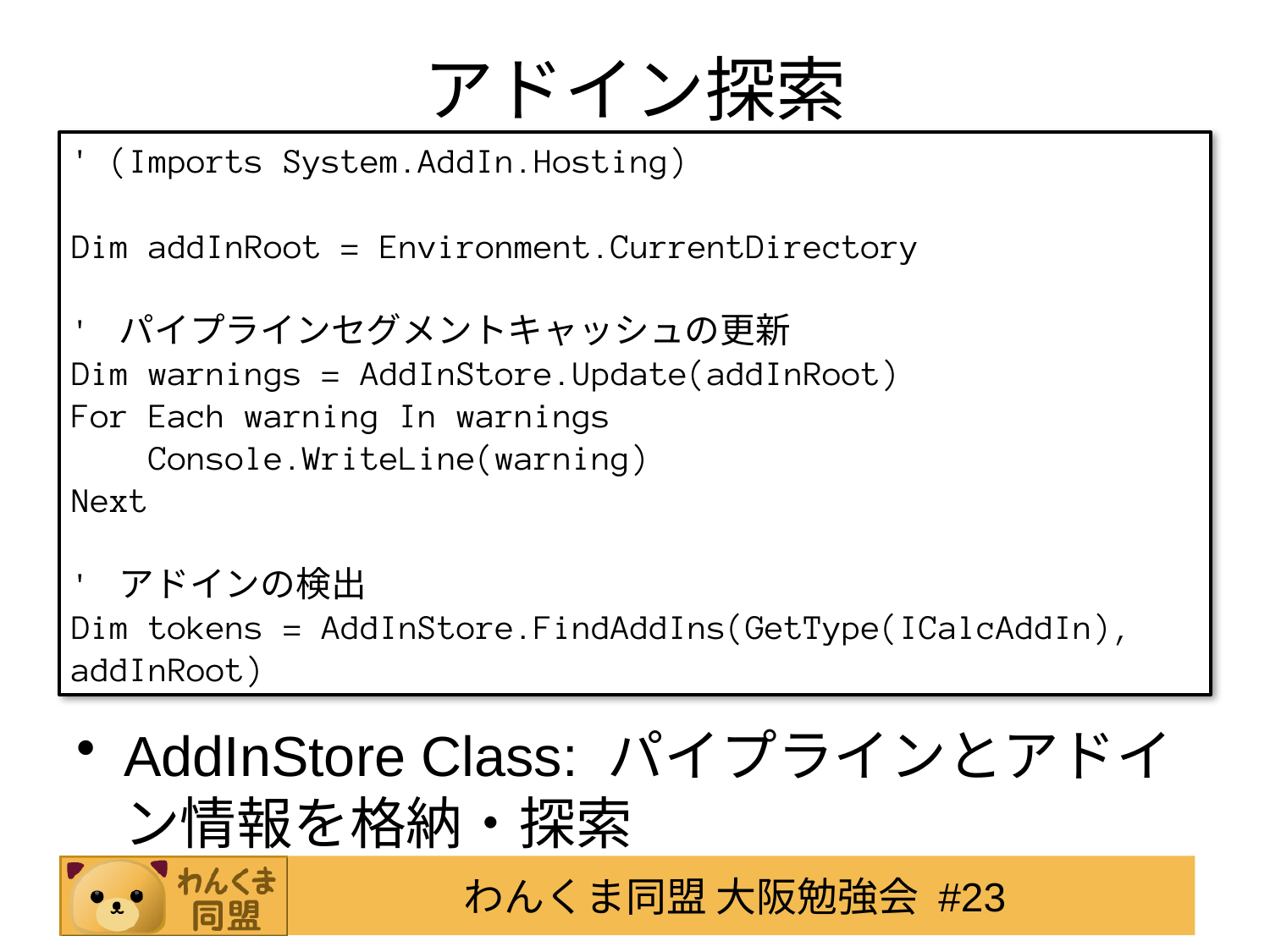

# アドイン探索
' (Imports System.AddIn.Hosting)

Dim addInRoot = Environment.CurrentDirectory

' パイプラインセグメントキャッシュの更新
Dim warnings = AddInStore.Update(addInRoot)
For Each warning In warnings
    Console.WriteLine(warning)
Next

' アドインの検出
Dim tokens = AddInStore.FindAddIns(GetType(ICalcAddIn), addInRoot)
AddInStore Class: パイプラインとアドイン情報を格納・探索